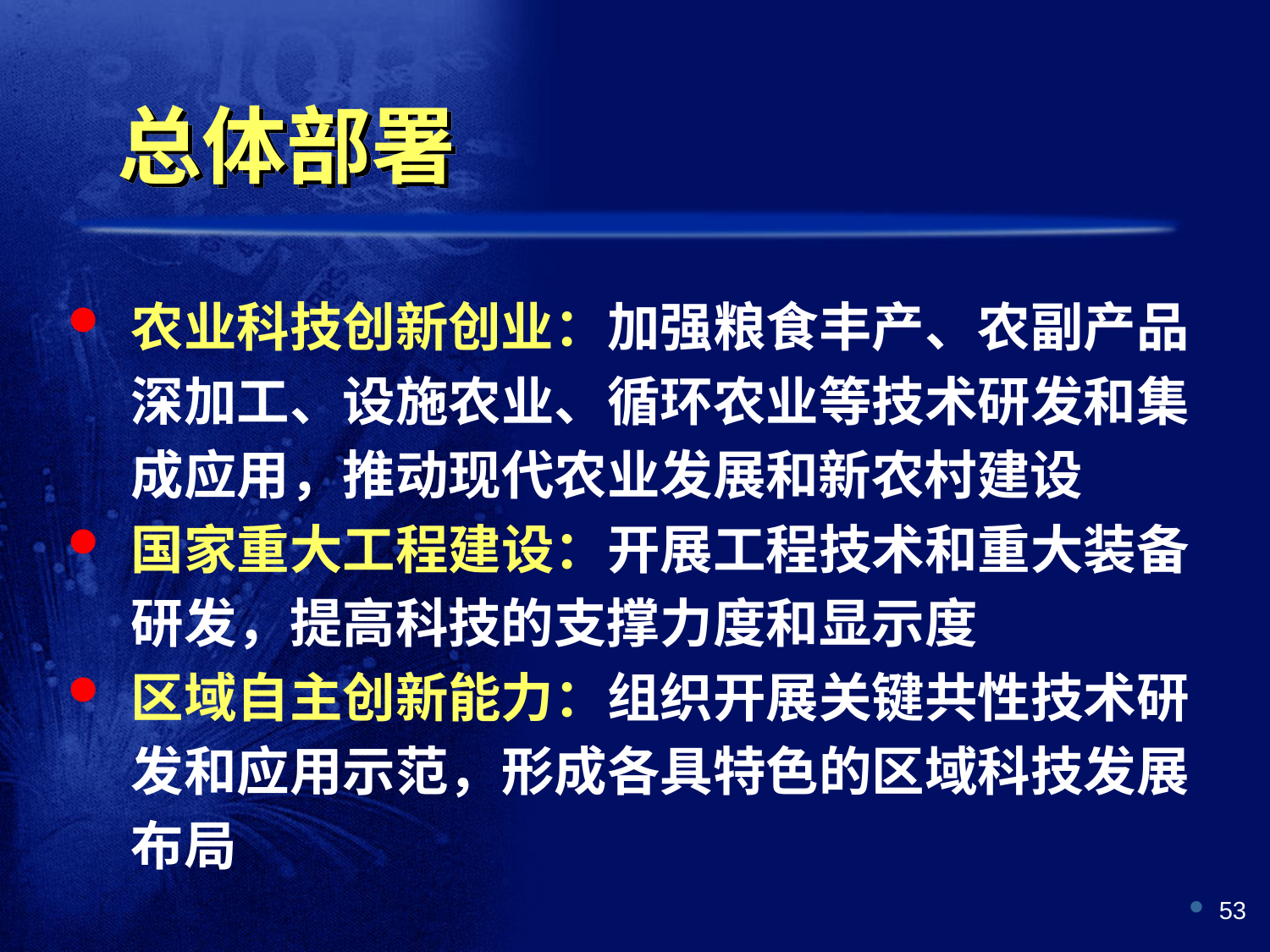

总体部署
农业科技创新创业：加强粮食丰产、农副产品深加工、设施农业、循环农业等技术研发和集成应用，推动现代农业发展和新农村建设
国家重大工程建设：开展工程技术和重大装备研发，提高科技的支撑力度和显示度
区域自主创新能力：组织开展关键共性技术研发和应用示范，形成各具特色的区域科技发展布局
53